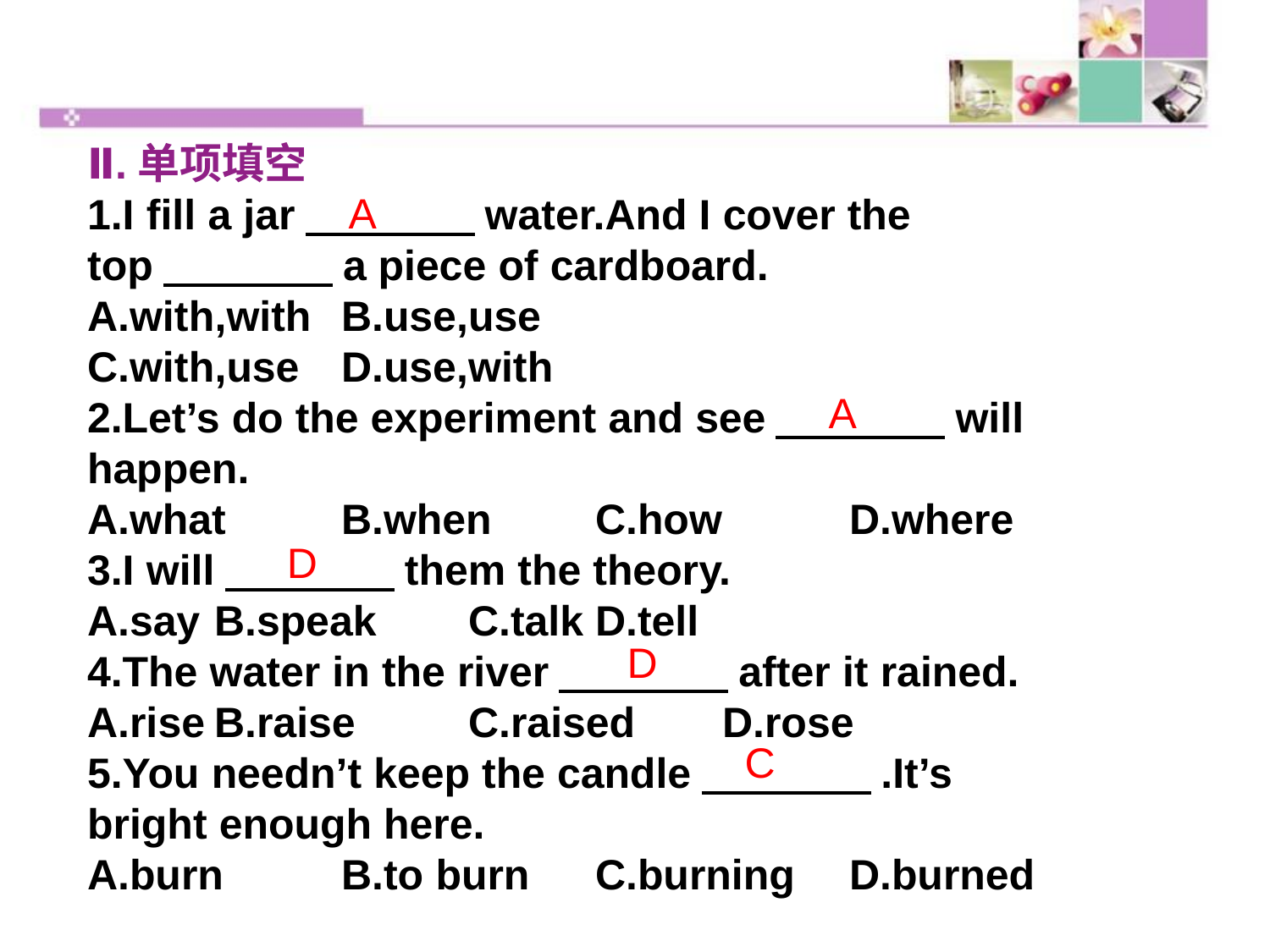

Ⅱ.单项填空
1.I fill a jar　　　　water.And I cover the
top　　　　a piece of cardboard.
A.with,with	B.use,use
C.with,use	D.use,with
2.Let’s do the experiment and see　　　　will happen.
A.what	B.when	C.how	D.where
3.I will　　　　them the theory.
A.say	B.speak	C.talk	D.tell
4.The water in the river　　　　after it rained.
A.rise	B.raise	C.raised	D.rose
5.You needn’t keep the candle　　　　.It’s bright enough here.
A.burn	B.to burn	C.burning	D.burned
A
A

D
D
C